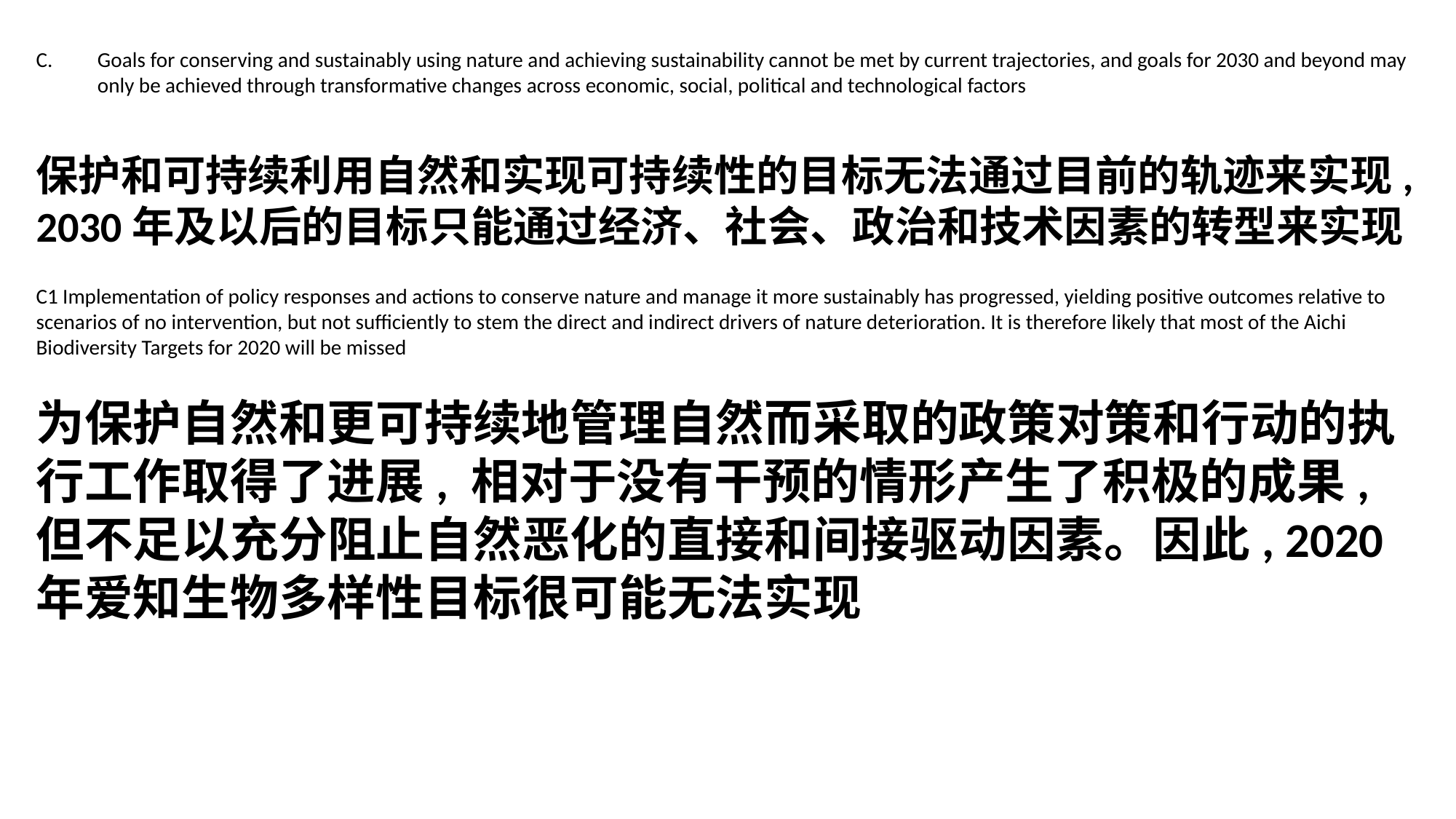

Goals for conserving and sustainably using nature and achieving sustainability cannot be met by current trajectories, and goals for 2030 and beyond may only be achieved through transformative changes across economic, social, political and technological factors

保护和可持续利用自然和实现可持续性的目标无法通过目前的轨迹来实现, 2030年及以后的目标只能通过经济、社会、政治和技术因素的转型来实现

C1 Implementation of policy responses and actions to conserve nature and manage it more sustainably has progressed, yielding positive outcomes relative to scenarios of no intervention, but not sufficiently to stem the direct and indirect drivers of nature deterioration. It is therefore likely that most of the Aichi Biodiversity Targets for 2020 will be missed

为保护自然和更可持续地管理自然而采取的政策对策和行动的执行工作取得了进展, 相对于没有干预的情形产生了积极的成果, 但不足以充分阻止自然恶化的直接和间接驱动因素。因此, 2020年爱知生物多样性目标很可能无法实现